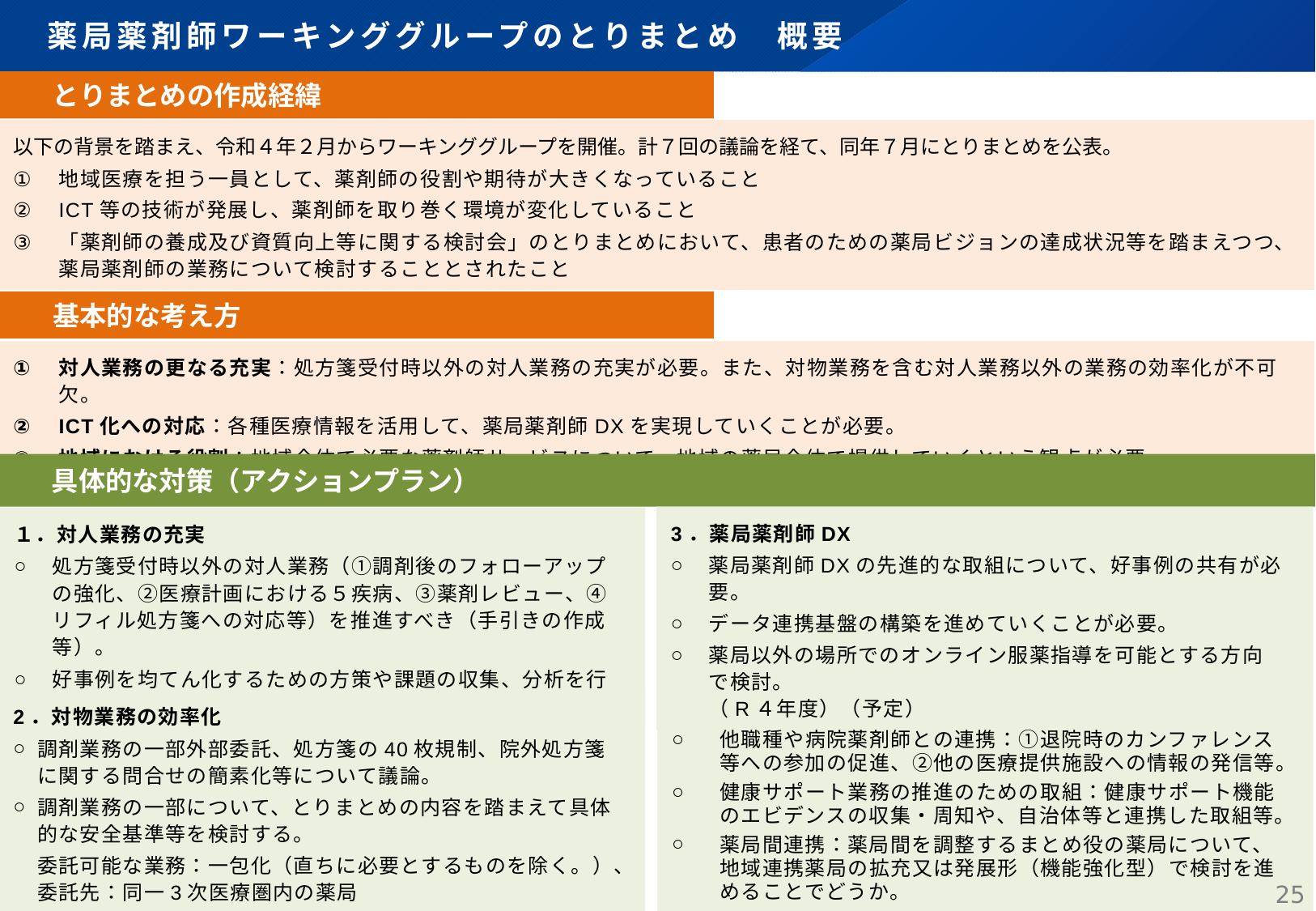

薬局薬剤師ワーキンググループのとりまとめ　概要
　　とりまとめの作成経緯
以下の背景を踏まえ、令和４年２月からワーキンググループを開催。計７回の議論を経て、同年７月にとりまとめを公表。
地域医療を担う一員として、薬剤師の役割や期待が大きくなっていること
ICT等の技術が発展し、薬剤師を取り巻く環境が変化していること
「薬剤師の養成及び資質向上等に関する検討会」のとりまとめにおいて、患者のための薬局ビジョンの達成状況等を踏まえつつ、薬局薬剤師の業務について検討することとされたこと
　　基本的な考え方
対人業務の更なる充実：処方箋受付時以外の対人業務の充実が必要。また、対物業務を含む対人業務以外の業務の効率化が不可欠。
ICT化への対応：各種医療情報を活用して、薬局薬剤師DXを実現していくことが必要。
地域における役割：地域全体で必要な薬剤師サービスについて、地域の薬局全体で提供していくという観点が必要。
　　具体的な対策（アクションプラン）
3．薬局薬剤師DX
薬局薬剤師DXの先進的な取組について、好事例の共有が必要。
データ連携基盤の構築を進めていくことが必要。
薬局以外の場所でのオンライン服薬指導を可能とする方向で検討。
（R４年度）（予定）
１．対人業務の充実
処方箋受付時以外の対人業務（①調剤後のフォローアップの強化、②医療計画における５疾病、③薬剤レビュー、④リフィル処方箋への対応等）を推進すべき（手引きの作成等）。
好事例を均てん化するための方策や課題の収集、分析を行うべき。
4.　地域における薬剤師の役割
他職種や病院薬剤師との連携：①退院時のカンファレンス等への参加の促進、②他の医療提供施設への情報の発信等。
健康サポート業務の推進のための取組：健康サポート機能のエビデンスの収集・周知や、自治体等と連携した取組等。
薬局間連携：薬局間を調整するまとめ役の薬局について、地域連携薬局の拡充又は発展形（機能強化型）で検討を進めることでどうか。
2．対物業務の効率化
調剤業務の一部外部委託、処方箋の40枚規制、院外処方箋に関する問合せの簡素化等について議論。
調剤業務の一部について、とりまとめの内容を踏まえて具体的な安全基準等を検討する。
委託可能な業務：一包化（直ちに必要とするものを除く。）、委託先：同一3次医療圏内の薬局
25